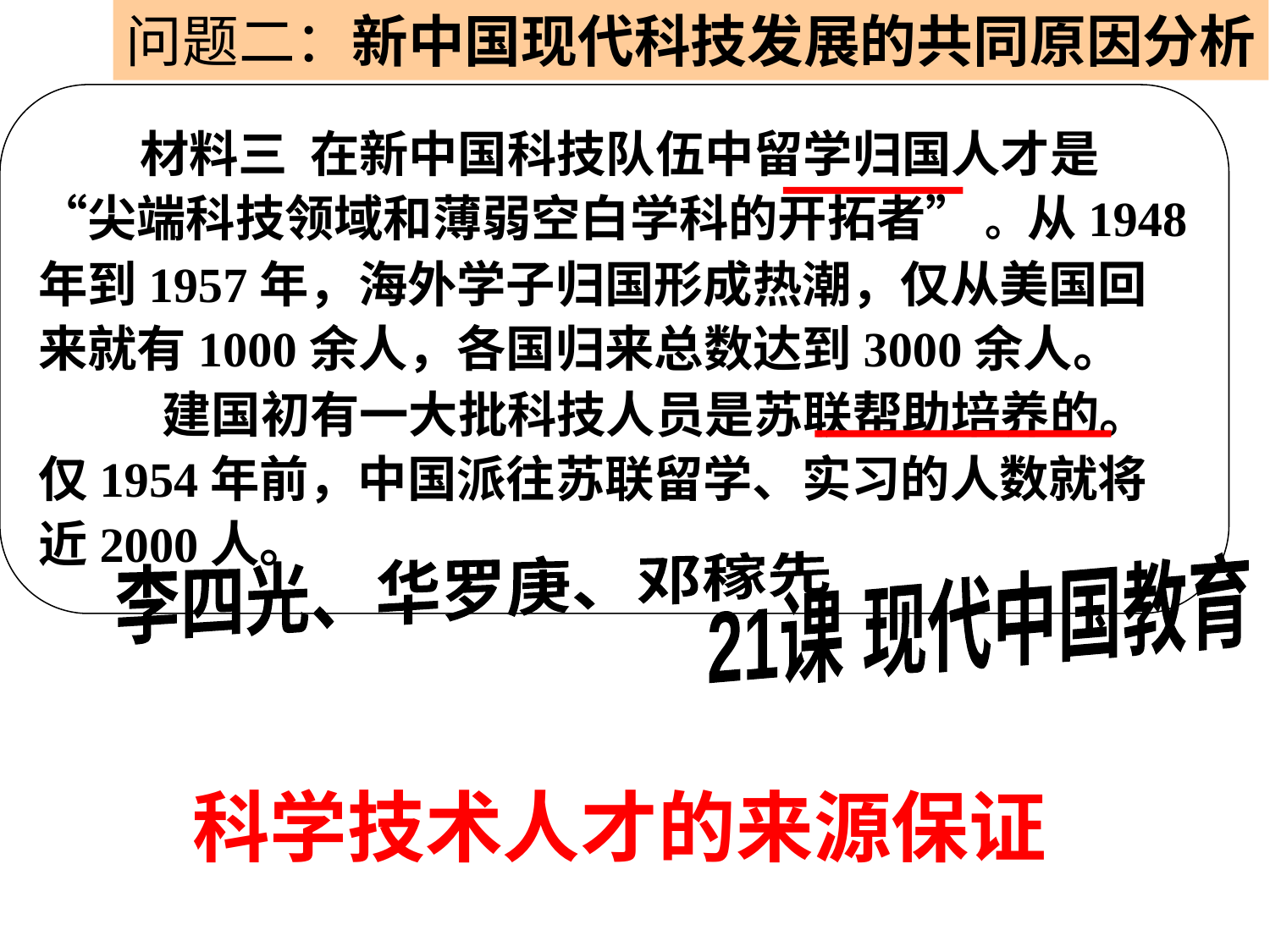

问题二：新中国现代科技发展的共同原因分析
        材料三  在新中国科技队伍中留学归国人才是“尖端科技领域和薄弱空白学科的开拓者” 。从1948年到1957年，海外学子归国形成热潮，仅从美国回来就有1000余人，各国归来总数达到3000余人。
          建国初有一大批科技人员是苏联帮助培养的。仅1954年前，中国派往苏联留学、实习的人数就将近2000人。

李四光、华罗庚、邓稼先
21课 现代中国教育
科学技术人才的来源保证